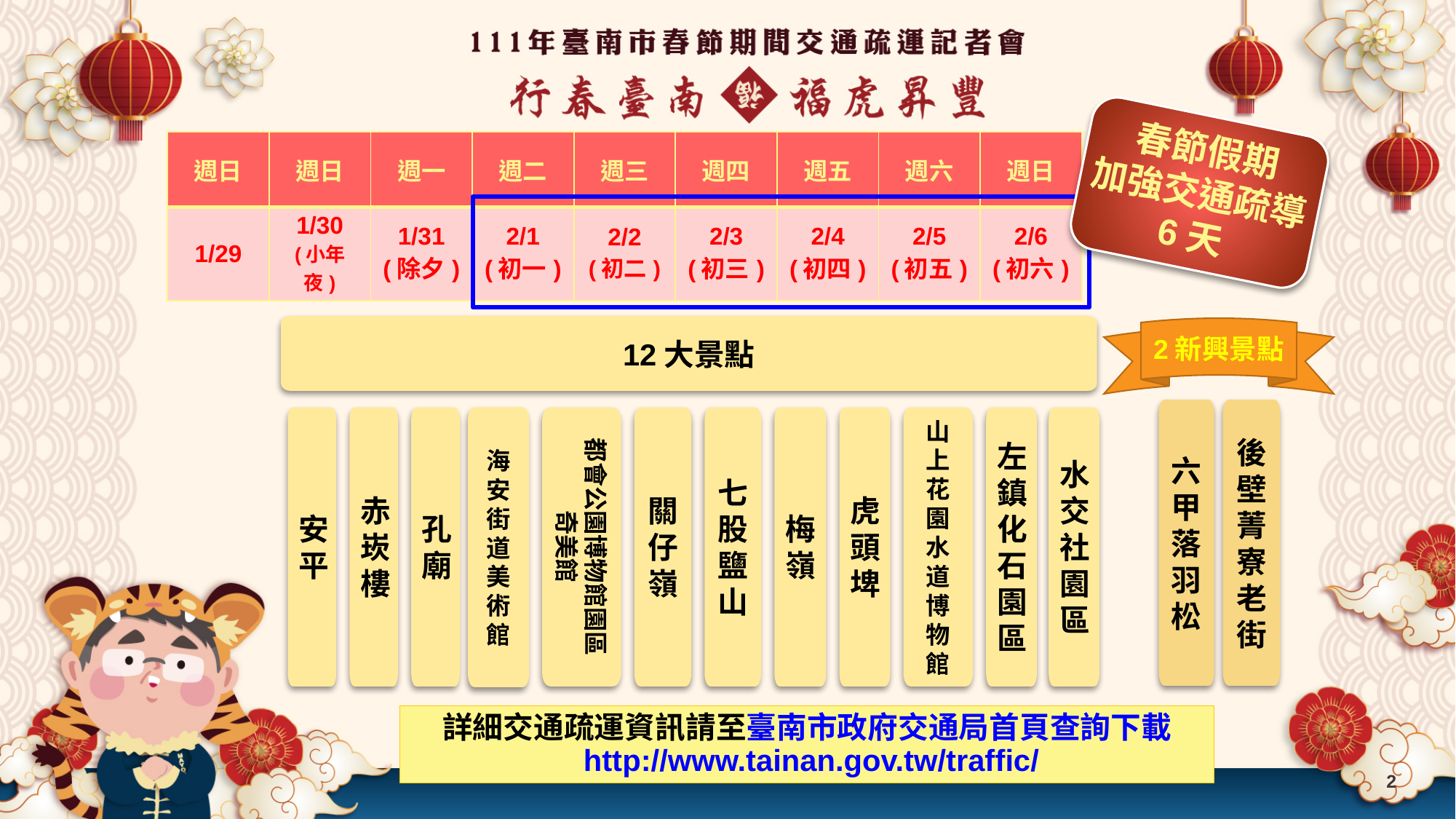

春節假期
加強交通疏導
6天
| 週日 | 週日 | 週一 | 週二 | 週三 | 週四 | 週五 | 週六 | 週日 |
| --- | --- | --- | --- | --- | --- | --- | --- | --- |
| 1/29 | 1/30 (小年夜) | 1/31 (除夕) | 2/1 (初一) | 2/2 (初二) | 2/3 (初三) | 2/4 (初四) | 2/5 (初五) | 2/6 (初六) |

12大景點
安平
赤崁樓
孔廟
海安街道美術館
都會公園博物館園區
奇美館
關仔嶺
七股鹽山
梅嶺
虎頭埤
山上花園水道博物館
左鎮化石園區
2新興景點
六甲落羽松
後壁菁寮老街
水交社園區
詳細交通疏運資訊請至臺南市政府交通局首頁查詢下載
 http://www.tainan.gov.tw/traffic/
2